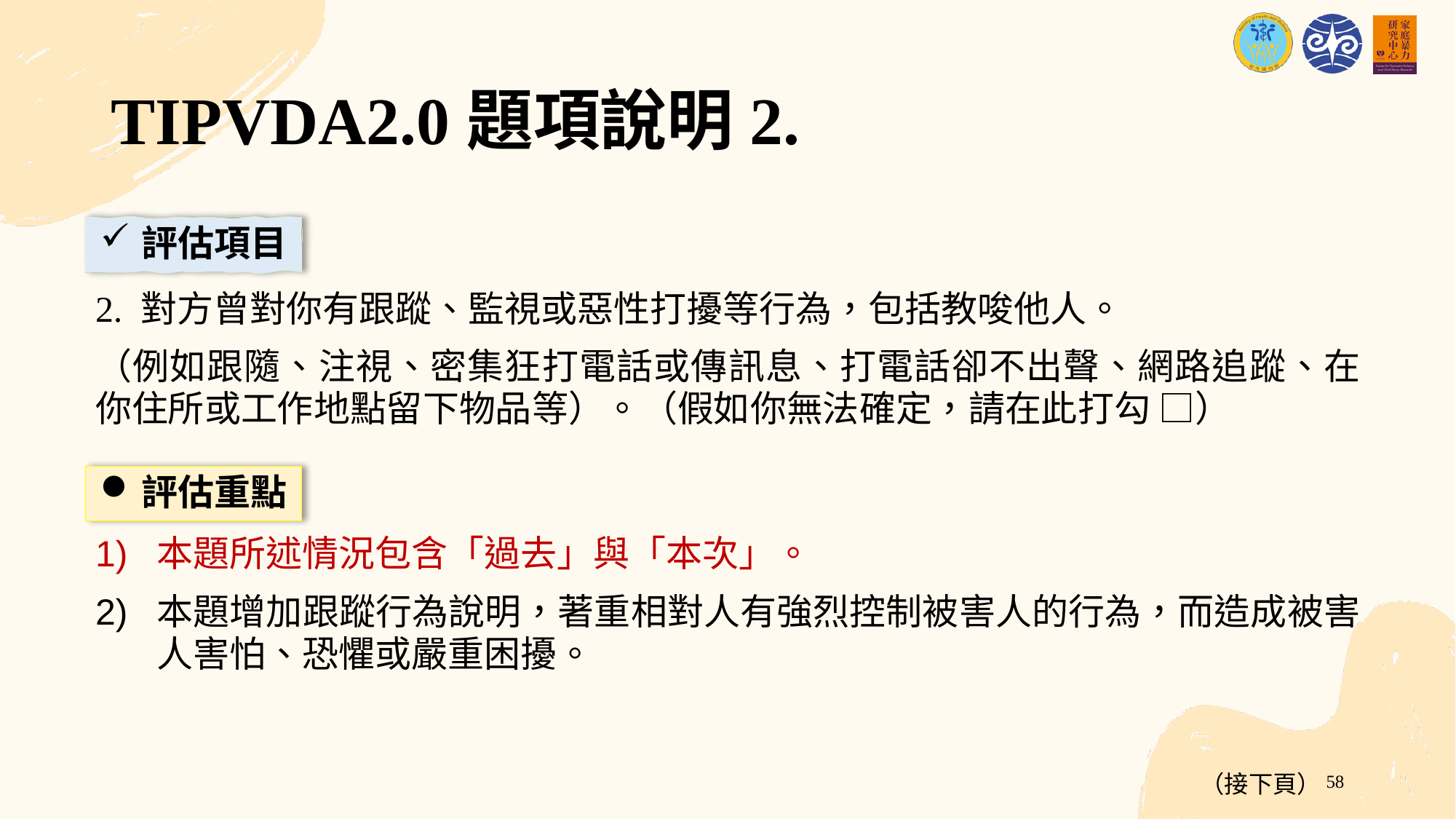

# TIPVDA2.0題項說明2.
評估項目
2. 對方曾對你有跟蹤、監視或惡性打擾等行為，包括教唆他人。
（例如跟隨、注視、密集狂打電話或傳訊息、打電話卻不出聲、網路追蹤、在你住所或工作地點留下物品等）。（假如你無法確定，請在此打勾 □）
評估重點
本題所述情況包含「過去」與「本次」。
本題增加跟蹤行為說明，著重相對人有強烈控制被害人的行為，而造成被害人害怕、恐懼或嚴重困擾。
 （接下頁）
58